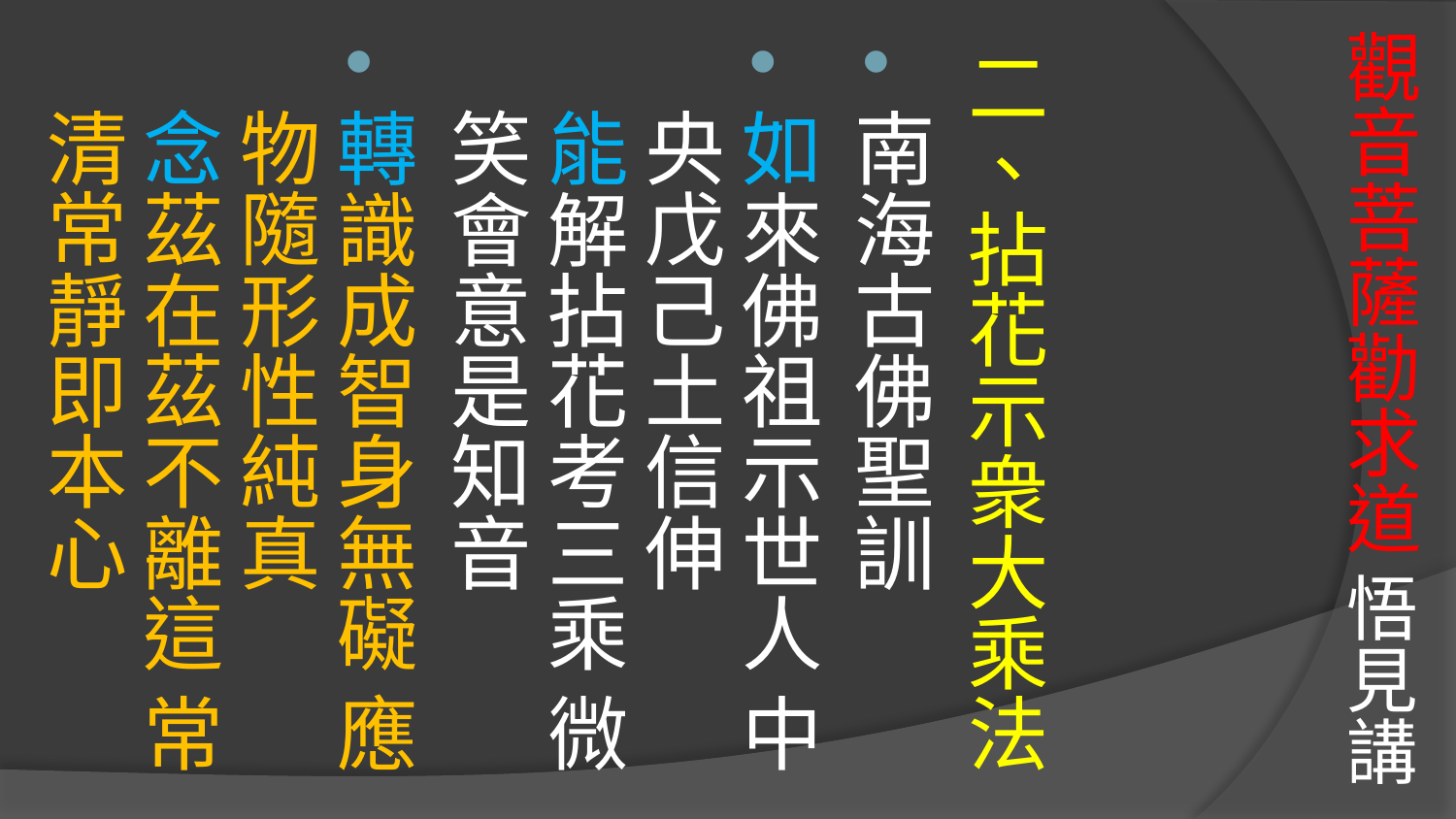

# 觀音菩薩勸求道 悟見講
二、拈花示衆大乘法
南海古佛聖訓
如來佛祖示世人 中央戊己土信伸
能解拈花考三乘 微笑會意是知音
轉識成智身無礙 應物隨形性純真
念茲在茲不離這 常清常靜即本心